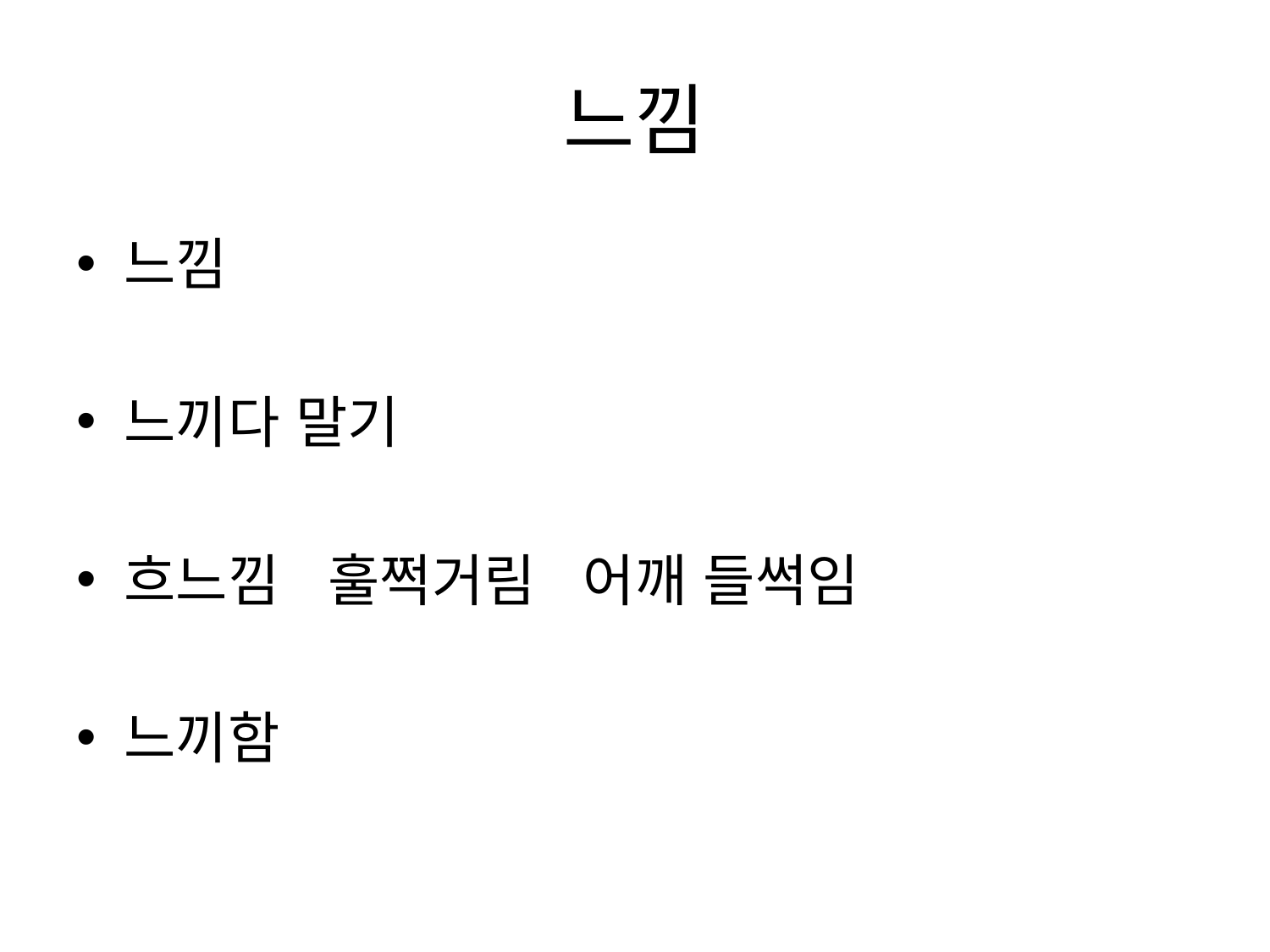

# 느낌
느낌

느끼다 말기

흐느낌   훌쩍거림   어깨 들썩임

느끼함